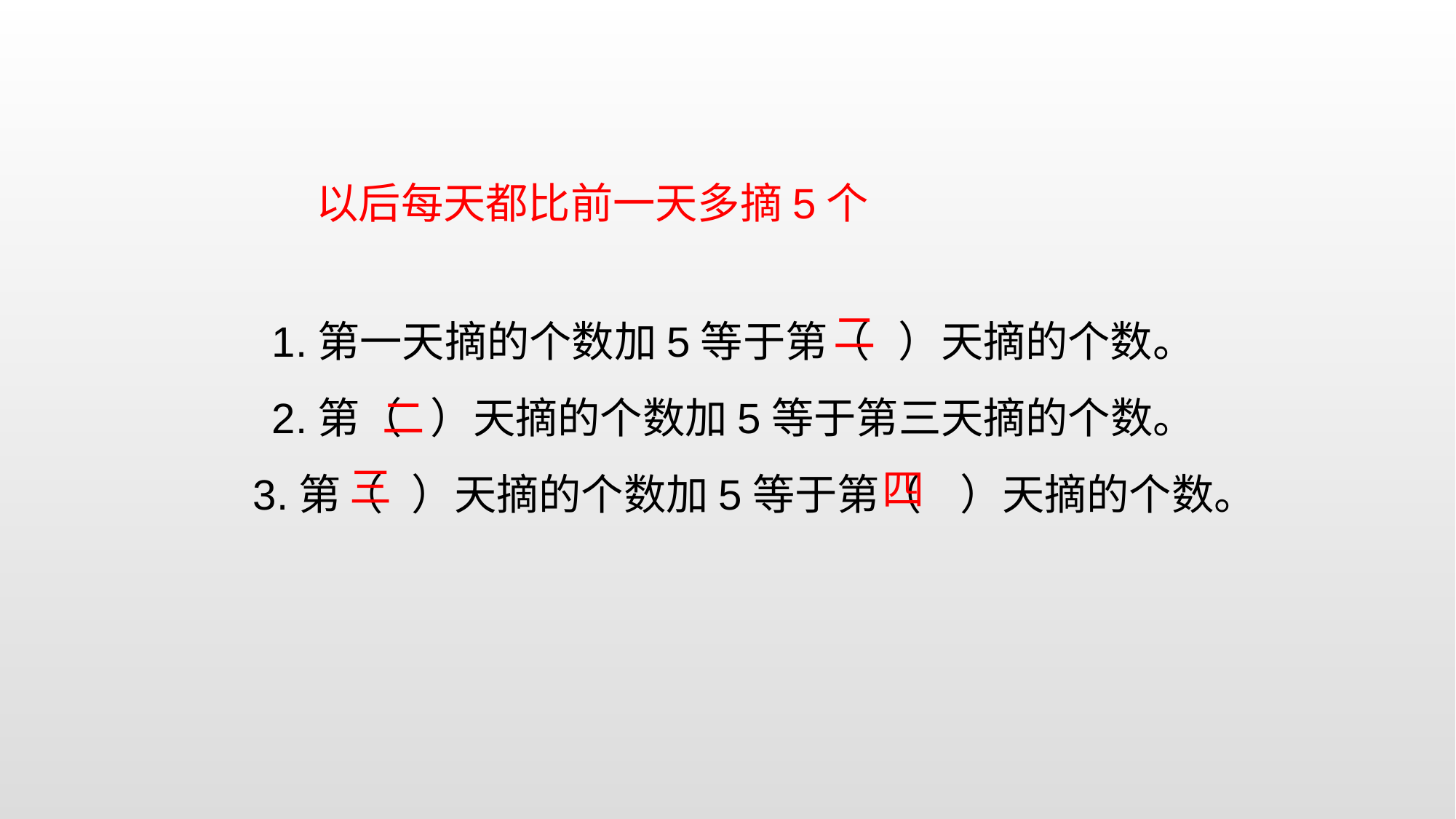

以后每天都比前一天多摘5个
1.第一天摘的个数加5等于第（   ）天摘的个数。
2.第（   ）天摘的个数加5等于第三天摘的个数。
3.第（   ）天摘的个数加5等于第（    ）天摘的个数。
二
二
三
四